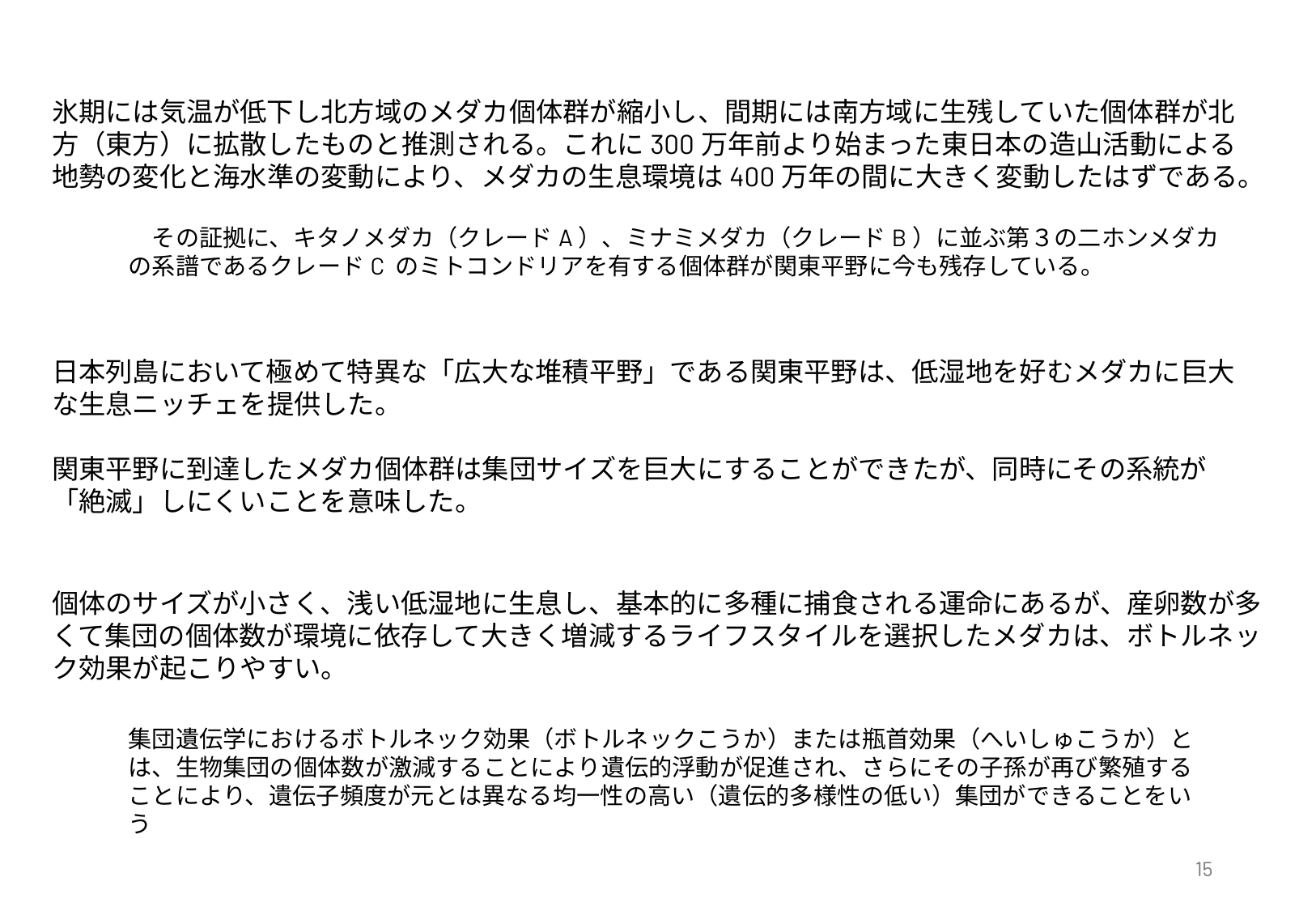

氷期には気温が低下し北方域のメダカ個体群が縮小し、間期には南方域に生残していた個体群が北方（東方）に拡散したものと推測される。これに300万年前より始まった東日本の造山活動による地勢の変化と海水準の変動により、メダカの生息環境は400万年の間に大きく変動したはずである。
　その証拠に、キタノメダカ（クレードA）、ミナミメダカ（クレードB）に並ぶ第３の二ホンメダカの系譜であるクレードC のミトコンドリアを有する個体群が関東平野に今も残存している。
日本列島において極めて特異な「広大な堆積平野」である関東平野は、低湿地を好むメダカに巨大な生息ニッチェを提供した。

関東平野に到達したメダカ個体群は集団サイズを巨大にすることができたが、同時にその系統が「絶滅」しにくいことを意味した。
個体のサイズが小さく、浅い低湿地に生息し、基本的に多種に捕食される運命にあるが、産卵数が多くて集団の個体数が環境に依存して大きく増減するライフスタイルを選択したメダカは、ボトルネック効果が起こりやすい。
集団遺伝学におけるボトルネック効果（ボトルネックこうか）または瓶首効果（へいしゅこうか）とは、生物集団の個体数が激減することにより遺伝的浮動が促進され、さらにその子孫が再び繁殖することにより、遺伝子頻度が元とは異なる均一性の高い（遺伝的多様性の低い）集団ができることをいう
15